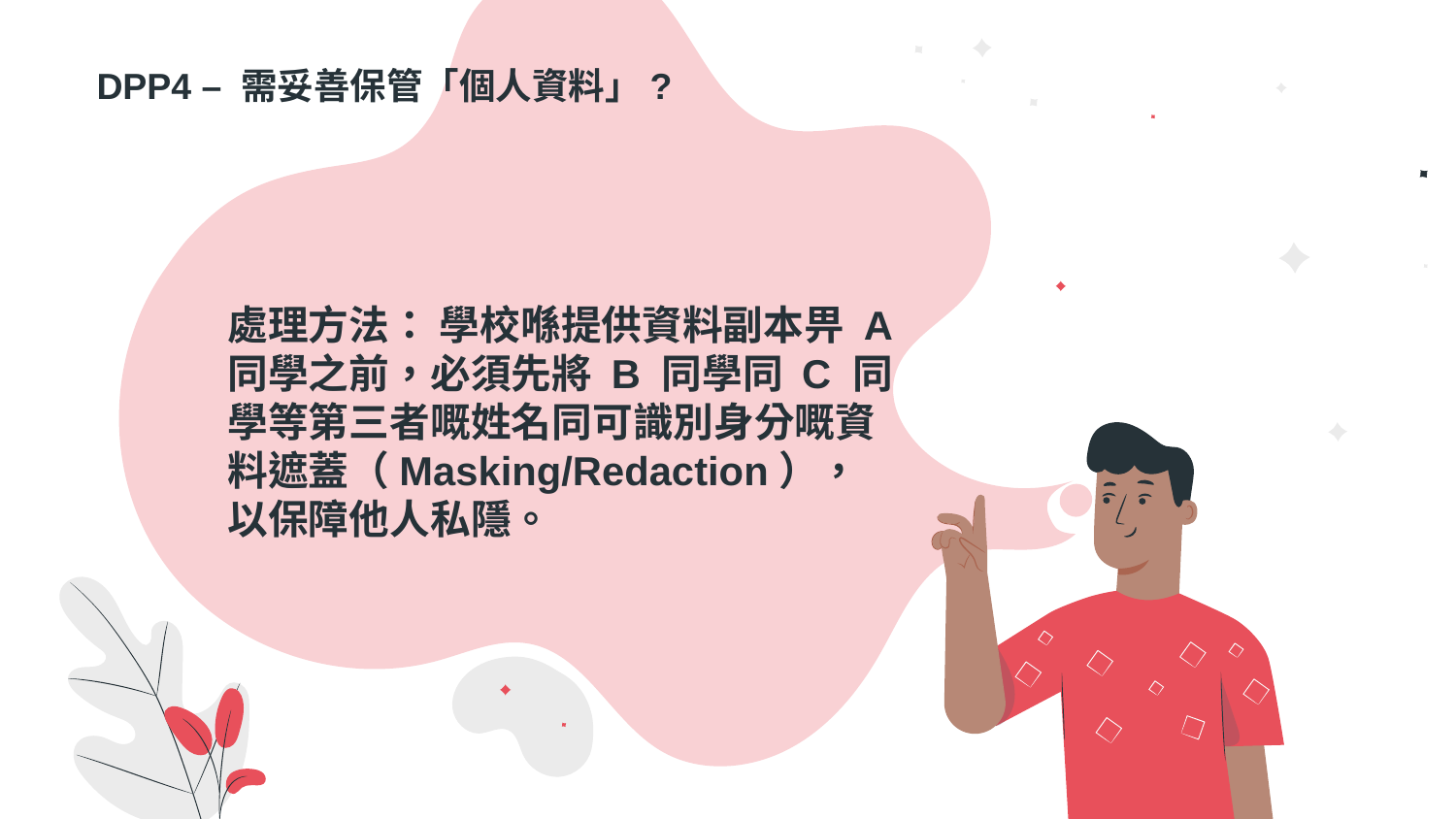

# DPP4 – 需妥善保管「個人資料」?
處理方法： 學校喺提供資料副本畀 A 同學之前，必須先將 B 同學同 C 同學等第三者嘅姓名同可識別身分嘅資料遮蓋（Masking/Redaction），以保障他人私隱。